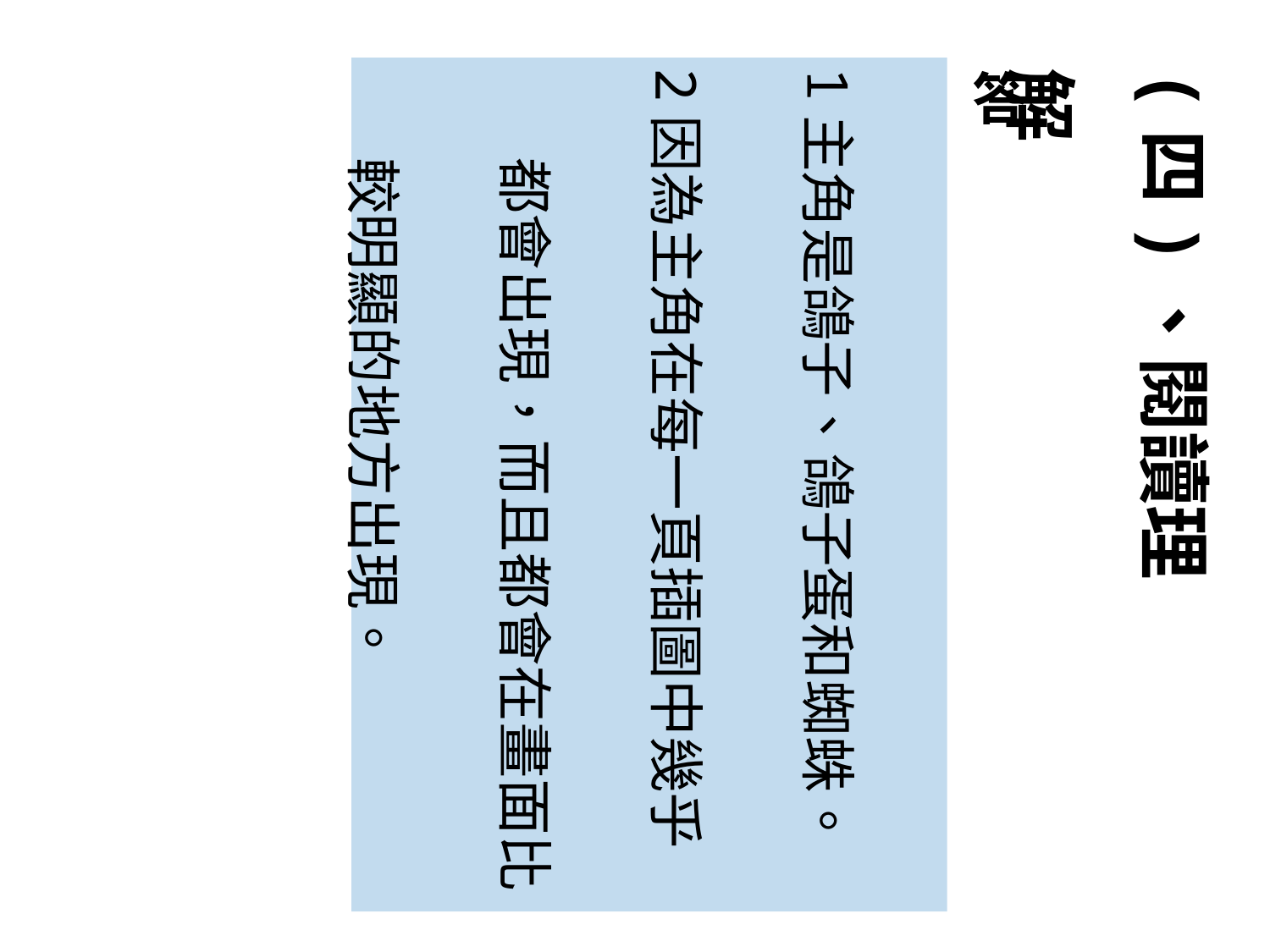

答
1主角是鴿子、鴿子蛋和蜘蛛。
2因為主角在每一頁插圖中幾乎
      都會出現，而且都會在畫面比
      較明顯的地方出現。
(四)、閱讀理解